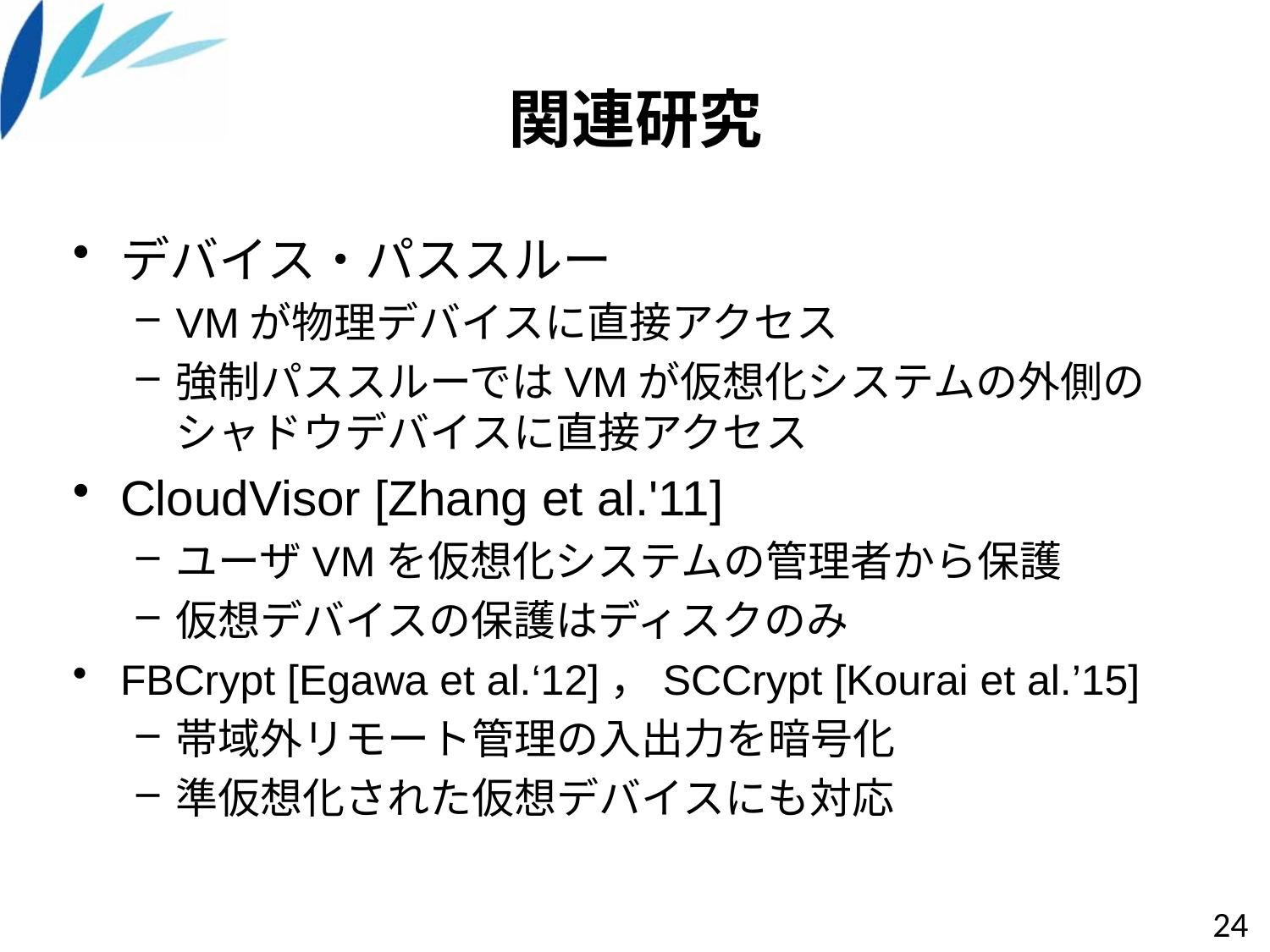

# 関連研究
デバイス・パススルー
VMが物理デバイスに直接アクセス
強制パススルーではVMが仮想化システムの外側のシャドウデバイスに直接アクセス
CloudVisor [Zhang et al.'11]
ユーザVMを仮想化システムの管理者から保護
仮想デバイスの保護はディスクのみ
FBCrypt [Egawa et al.‘12]，SCCrypt [Kourai et al.’15]
帯域外リモート管理の入出力を暗号化
準仮想化された仮想デバイスにも対応
24